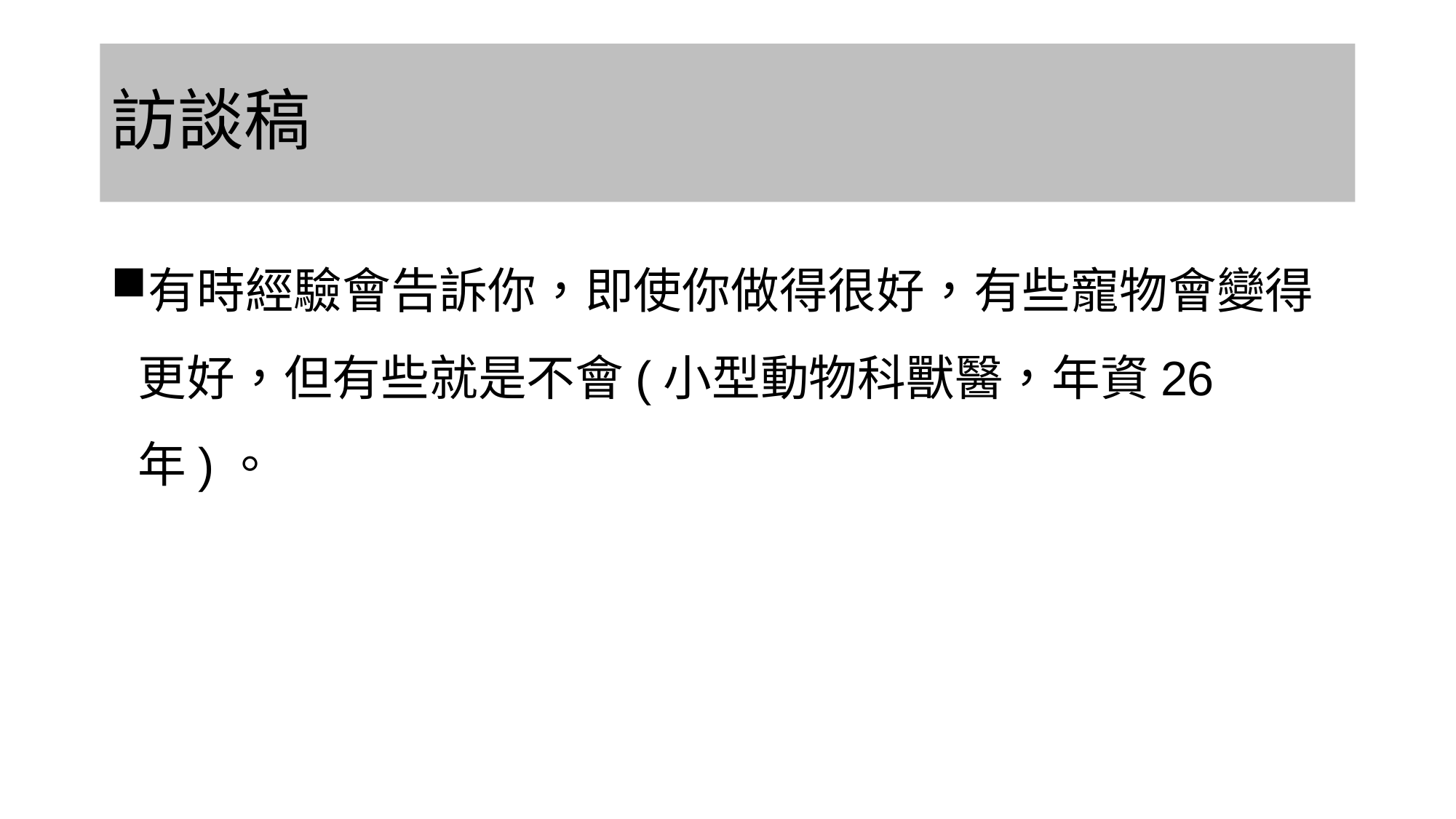

# 訪談稿
有時經驗會告訴你，即使你做得很好，有些寵物會變得更好，但有些就是不會(小型動物科獸醫，年資26年)。